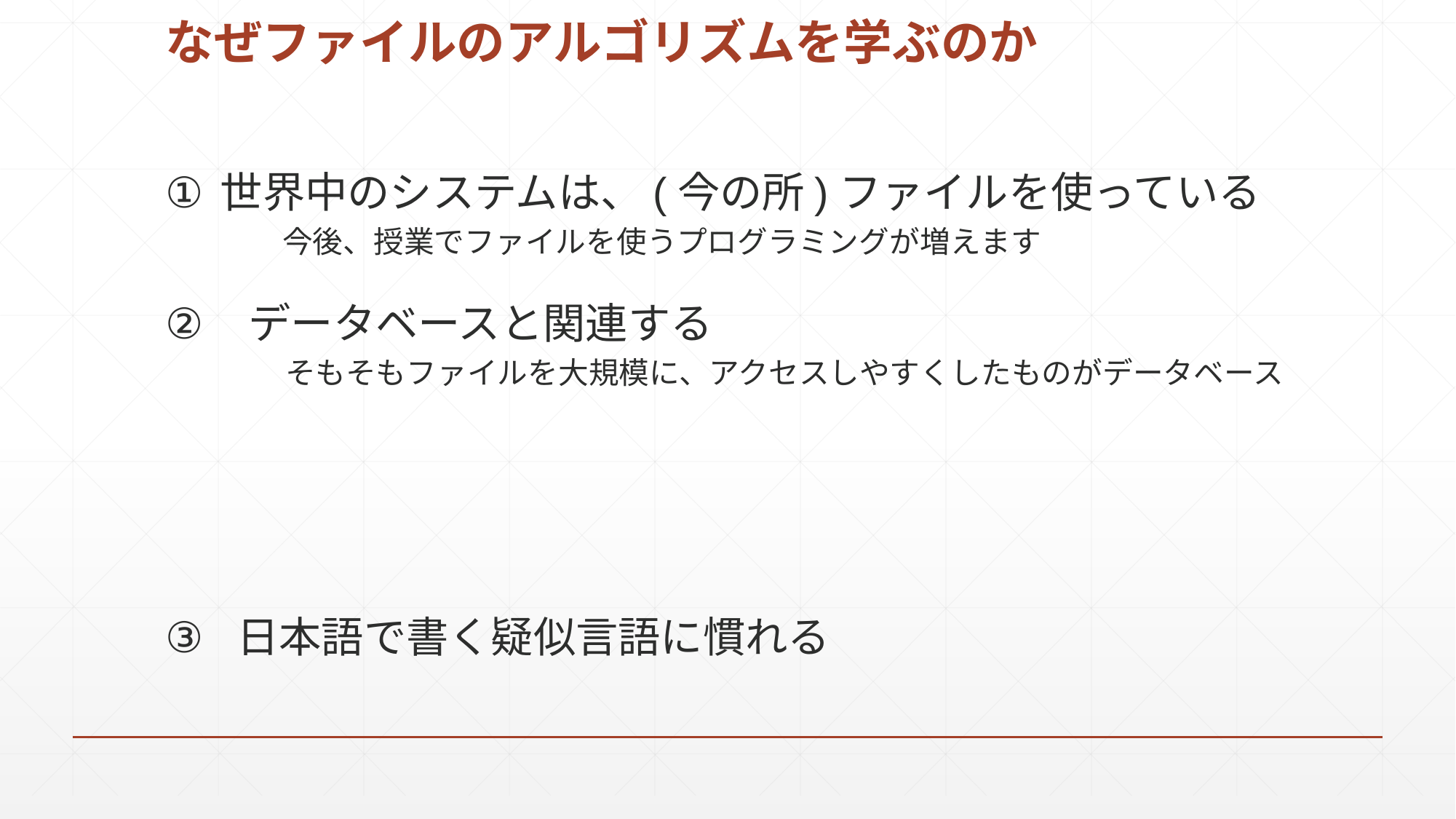

# なぜファイルのアルゴリズムを学ぶのか
①
世界中のシステムは、(今の所)ファイルを使っている
今後、授業でファイルを使うプログラミングが増えます
②
データベースと関連する
そもそもファイルを大規模に、アクセスしやすくしたものがデータベース
③
日本語で書く疑似言語に慣れる